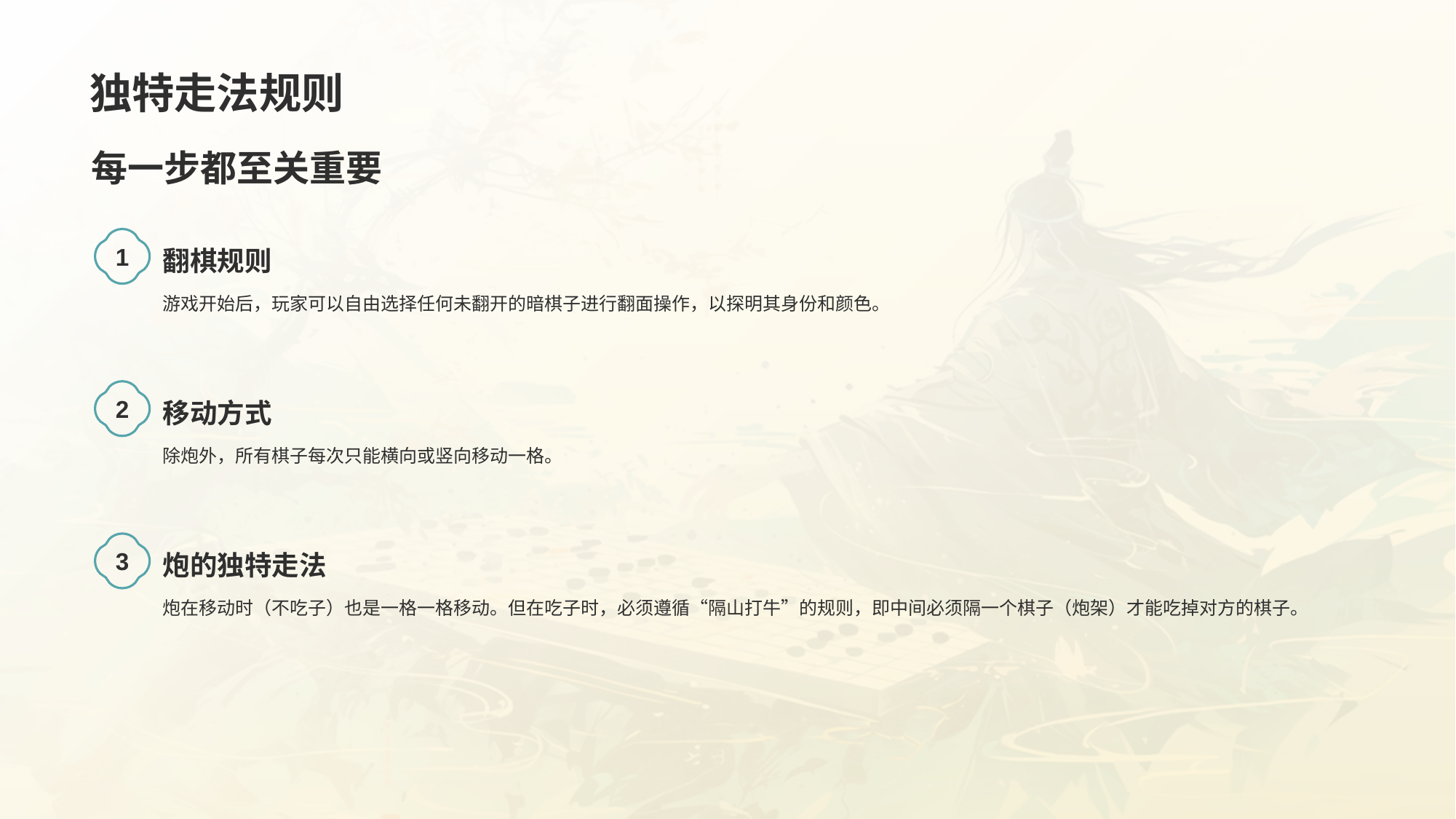

独特走法规则
每一步都至关重要

1
翻棋规则
游戏开始后，玩家可以自由选择任何未翻开的暗棋子进行翻面操作，以探明其身份和颜色。
2
移动方式
除炮外，所有棋子每次只能横向或竖向移动一格。
3
炮的独特走法
炮在移动时（不吃子）也是一格一格移动。但在吃子时，必须遵循“隔山打牛”的规则，即中间必须隔一个棋子（炮架）才能吃掉对方的棋子。